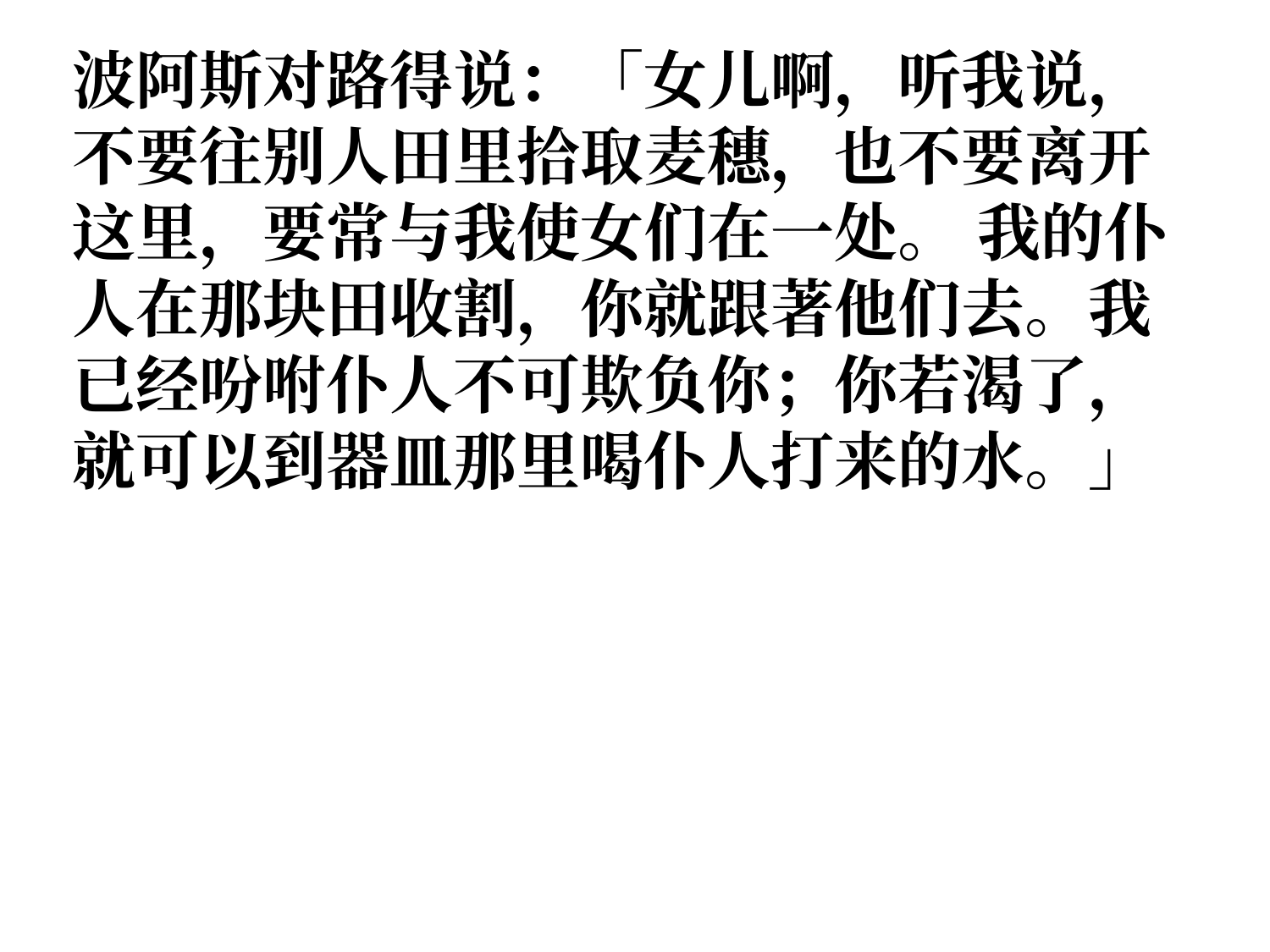

波阿斯对路得说：「女儿啊，听我说，不要往别人田里拾取麦穗，也不要离开这里，要常与我使女们在一处。 我的仆人在那块田收割，你就跟著他们去。我已经吩咐仆人不可欺负你；你若渴了，就可以到器皿那里喝仆人打来的水。」